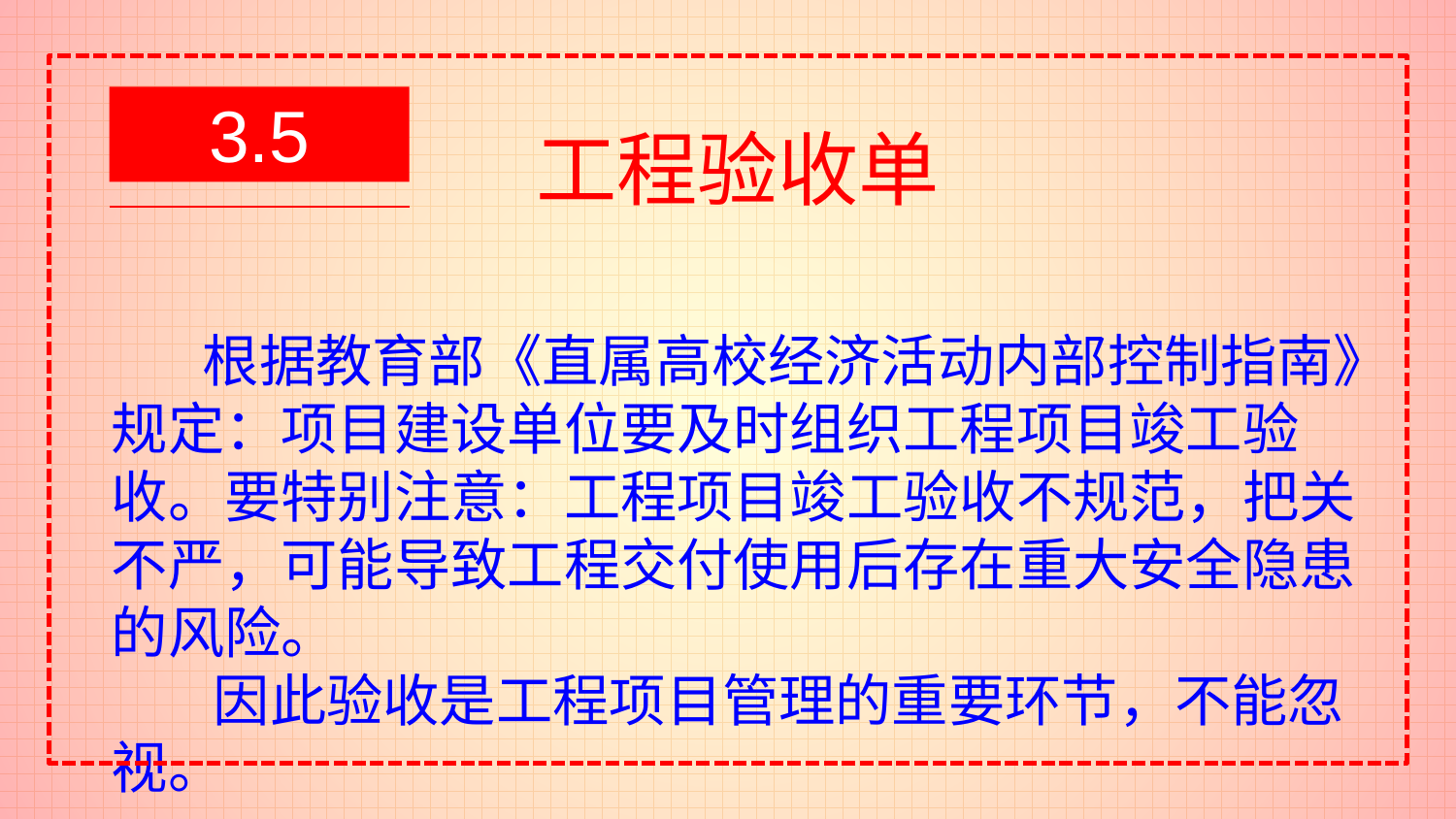

3.5

工程验收单
          根据教育部《直属高校经济活动内部控制指南》规定：项目建设单位要及时组织工程项目竣工验收。要特别注意：工程项目竣工验收不规范，把关不严，可能导致工程交付使用后存在重大安全隐患的风险。
       因此验收是工程项目管理的重要环节，不能忽视。